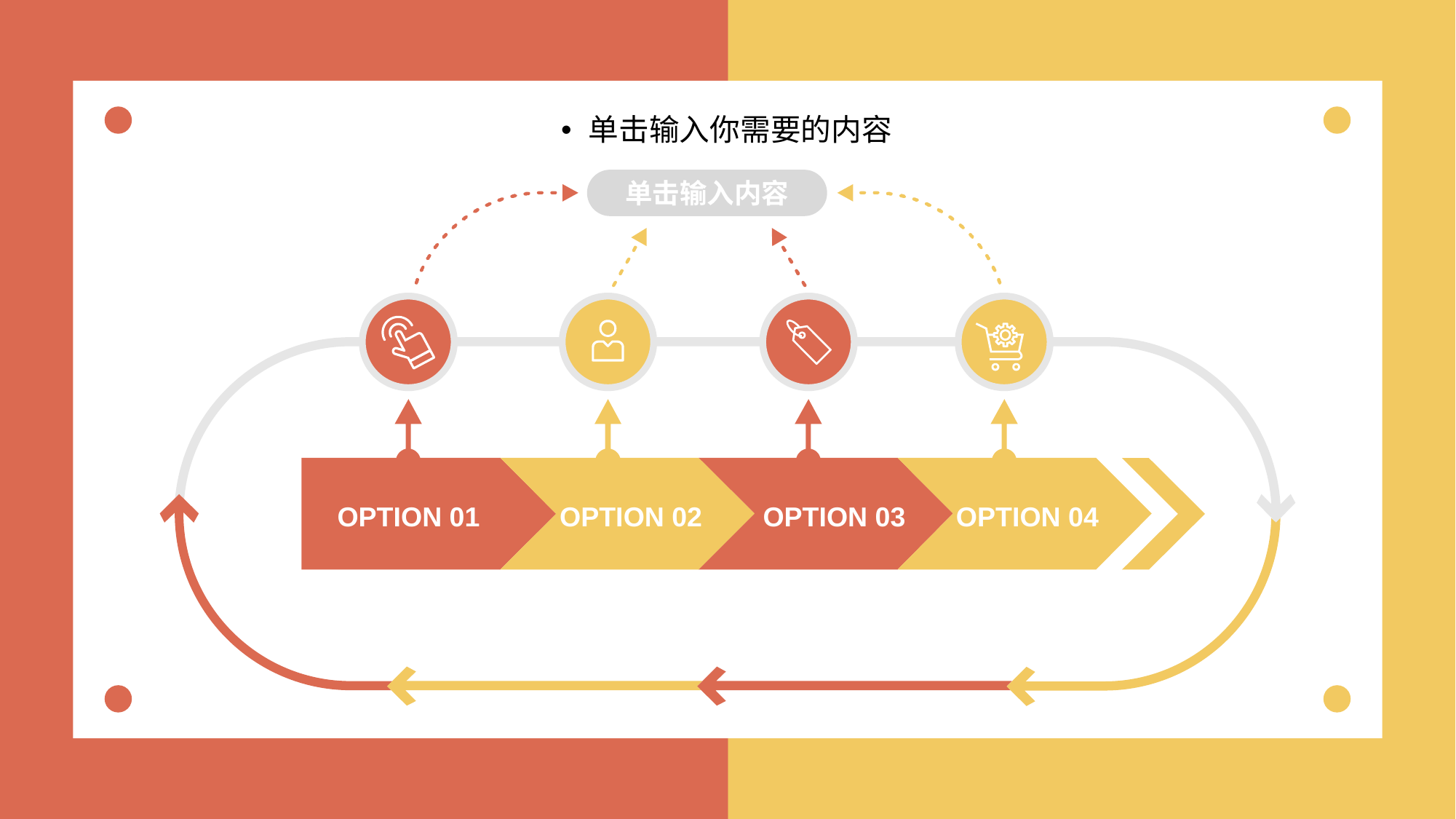

单击输入你需要的内容
单击输入内容

OPTION 01
OPTION 02
OPTION 03
OPTION 04